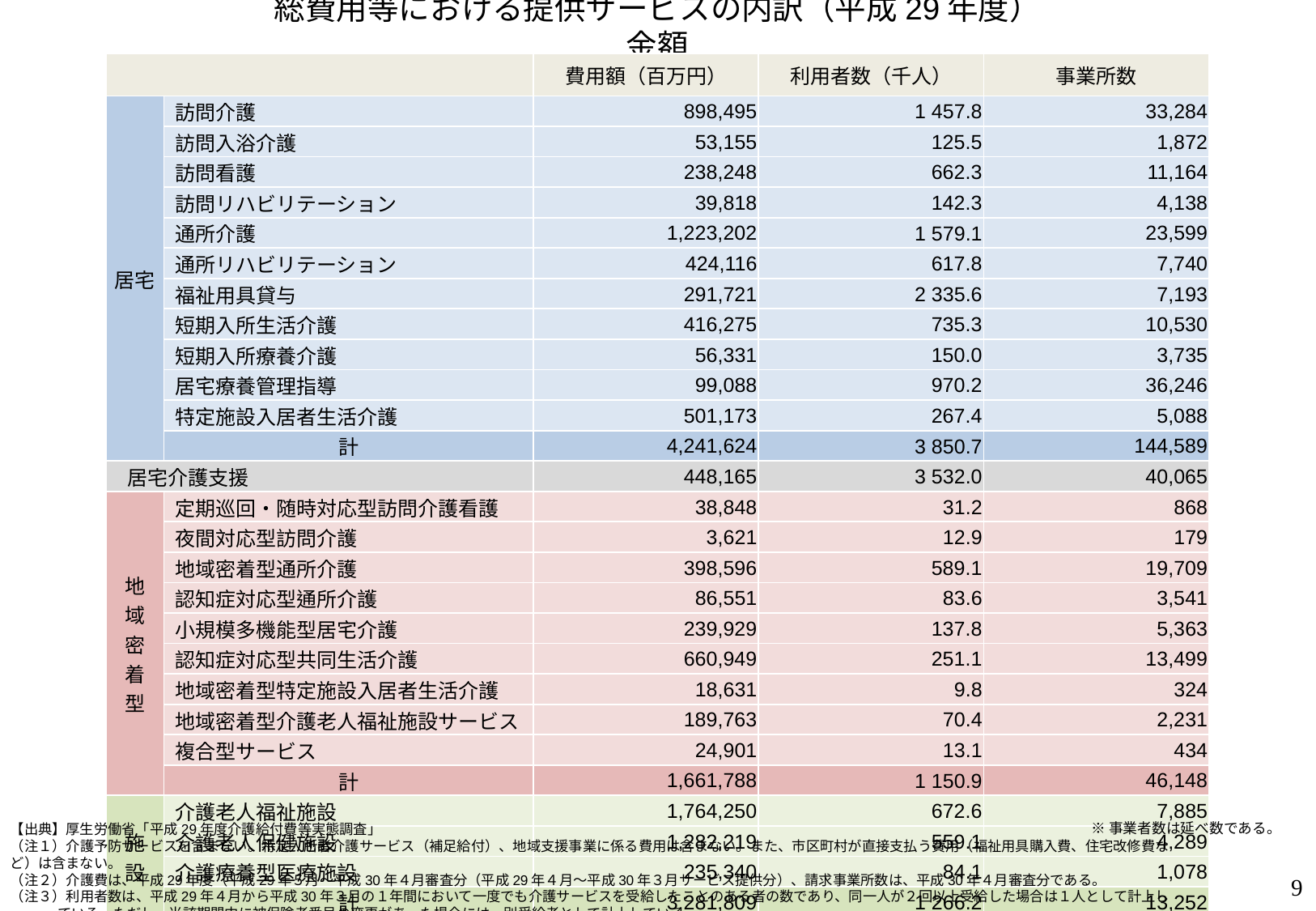

総費用等における提供サービスの内訳（平成29年度）金額
|  |  | 費用額（百万円） | 利用者数（千人） | 事業所数 |
| --- | --- | --- | --- | --- |
| 居宅 | 訪問介護 | 898,495 | 1 457.8 | 33,284 |
|  | 訪問入浴介護 | 53,155 | 125.5 | 1,872 |
|  | 訪問看護 | 238,248 | 662.3 | 11,164 |
|  | 訪問リハビリテーション | 39,818 | 142.3 | 4,138 |
|  | 通所介護 | 1,223,202 | 1 579.1 | 23,599 |
|  | 通所リハビリテーション | 424,116 | 617.8 | 7,740 |
|  | 福祉用具貸与 | 291,721 | 2 335.6 | 7,193 |
|  | 短期入所生活介護 | 416,275 | 735.3 | 10,530 |
|  | 短期入所療養介護 | 56,331 | 150.0 | 3,735 |
|  | 居宅療養管理指導 | 99,088 | 970.2 | 36,246 |
|  | 特定施設入居者生活介護 | 501,173 | 267.4 | 5,088 |
|  | 計 | 4,241,624 | 3 850.7 | 144,589 |
| 居宅介護支援 |  | 448,165 | 3 532.0 | 40,065 |
| 地 域 密 着 型 | 定期巡回・随時対応型訪問介護看護 | 38,848 | 31.2 | 868 |
|  | 夜間対応型訪問介護 | 3,621 | 12.9 | 179 |
|  | 地域密着型通所介護 | 398,596 | 589.1 | 19,709 |
|  | 認知症対応型通所介護 | 86,551 | 83.6 | 3,541 |
|  | 小規模多機能型居宅介護 | 239,929 | 137.8 | 5,363 |
|  | 認知症対応型共同生活介護 | 660,949 | 251.1 | 13,499 |
|  | 地域密着型特定施設入居者生活介護 | 18,631 | 9.8 | 324 |
|  | 地域密着型介護老人福祉施設サービス | 189,763 | 70.4 | 2,231 |
|  | 複合型サービス | 24,901 | 13.1 | 434 |
|  | 計 | 1,661,788 | 1 150.9 | 46,148 |
| 施 設 | 介護老人福祉施設 | 1,764,250 | 672.6 | 7,885 |
|  | 介護老人保健施設 | 1,282,219 | 559.1 | 4,289 |
|  | 介護療養型医療施設 | 235,340 | 84.1 | 1,078 |
|  | 計 | 3,281,809 | 1 266.2 | 13,252 |
| 合計 |  | 9,633,384 | 5 095.8 | 244,054 |
※事業者数は延べ数である。
【出典】厚生労働省「平成29年度介護給付費等実態調査」
（注１）介護予防サービスを含まない。特定入所者介護サービス（補足給付）、地域支援事業に係る費用は含まない。また、市区町村が直接支払う費用（福祉用具購入費、住宅改修費など）は含まない。
（注２）介護費は、平成29年度（平成29年５月～平成30年４月審査分（平成29年４月～平成30年３月サービス提供分）、請求事業所数は、平成30年４月審査分である。
（注３）利用者数は、平成29年４月から平成30年３月の１年間において一度でも介護サービスを受給したことのある者の数であり、同一人が２回以上受給した場合は１人として計上している。ただし、当該期間中に被保険者番号の変更があった場合には、別受給者として計上している。
9